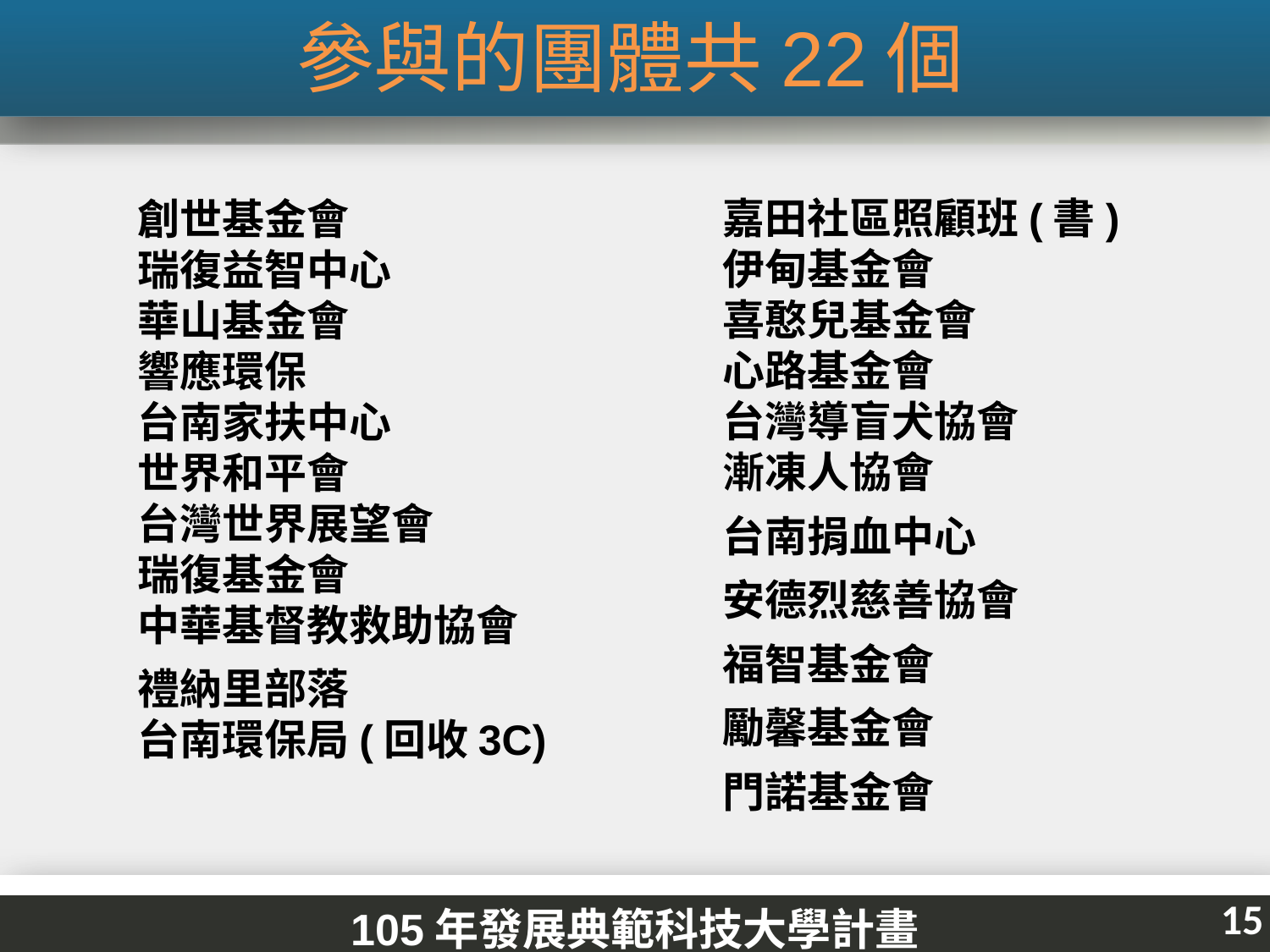

參與的團體共22個
嘉田社區照顧班(書)
伊甸基金會
喜憨兒基金會
心路基金會
台灣導盲犬協會
漸凍人協會
台南捐血中心
安德烈慈善協會
福智基金會
勵馨基金會
門諾基金會

創世基金會
瑞復益智中心
華山基金會
響應環保
台南家扶中心
世界和平會
台灣世界展望會
瑞復基金會
中華基督教救助協會
禮納里部落
台南環保局(回收3C)